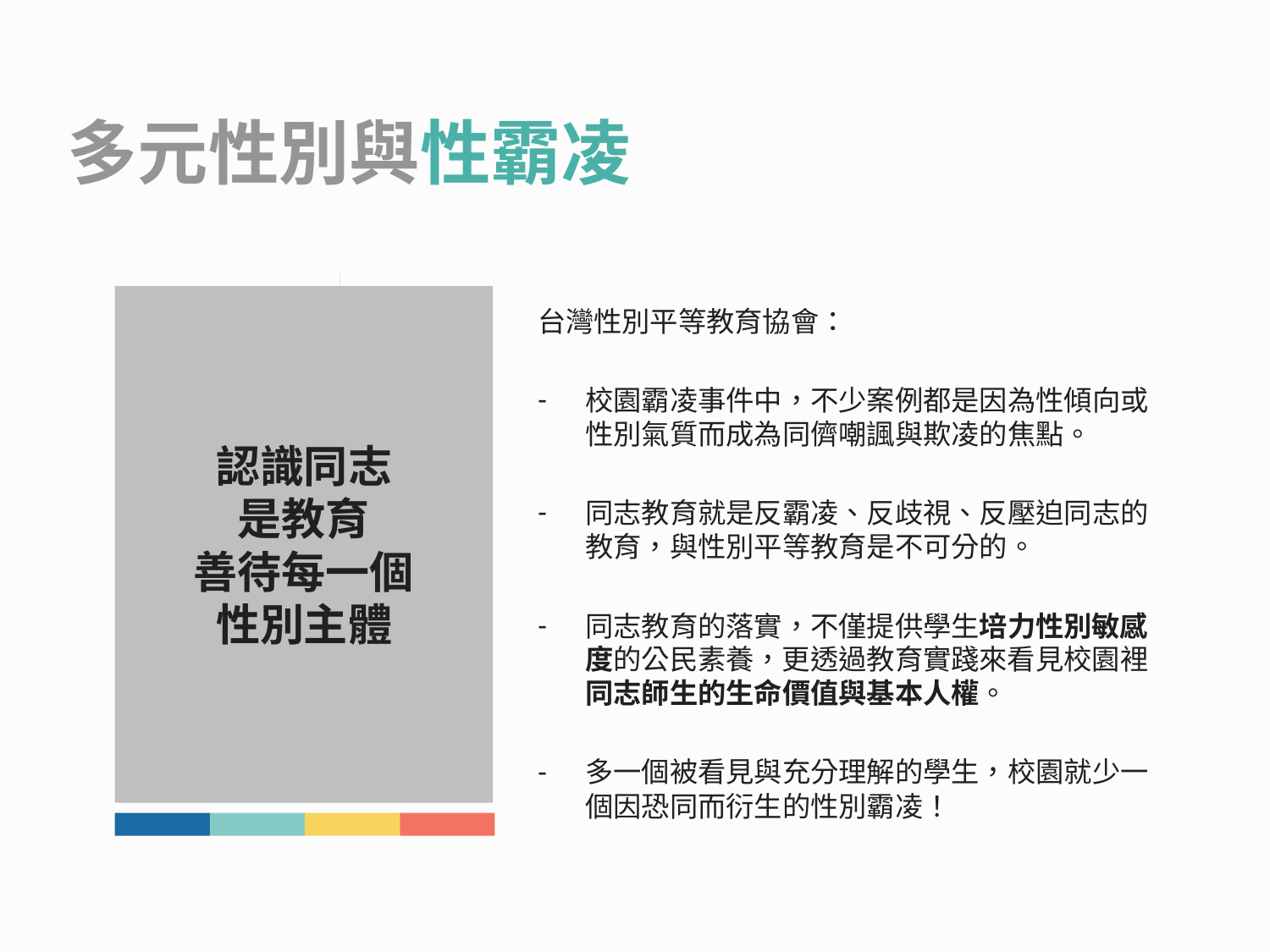

多元性別與性霸凌
認識同志
是教育
善待每一個
性別主體

台灣性別平等教育協會：

校園霸凌事件中，不少案例都是因為性傾向或性別氣質而成為同儕嘲諷與欺凌的焦點。

同志教育就是反霸凌、反歧視、反壓迫同志的教育，與性別平等教育是不可分的。

同志教育的落實，不僅提供學生培力性別敏感度的公民素養，更透過教育實踐來看見校園裡同志師生的生命價值與基本人權。

多一個被看見與充分理解的學生，校園就少一個因恐同而衍生的性別霸凌！